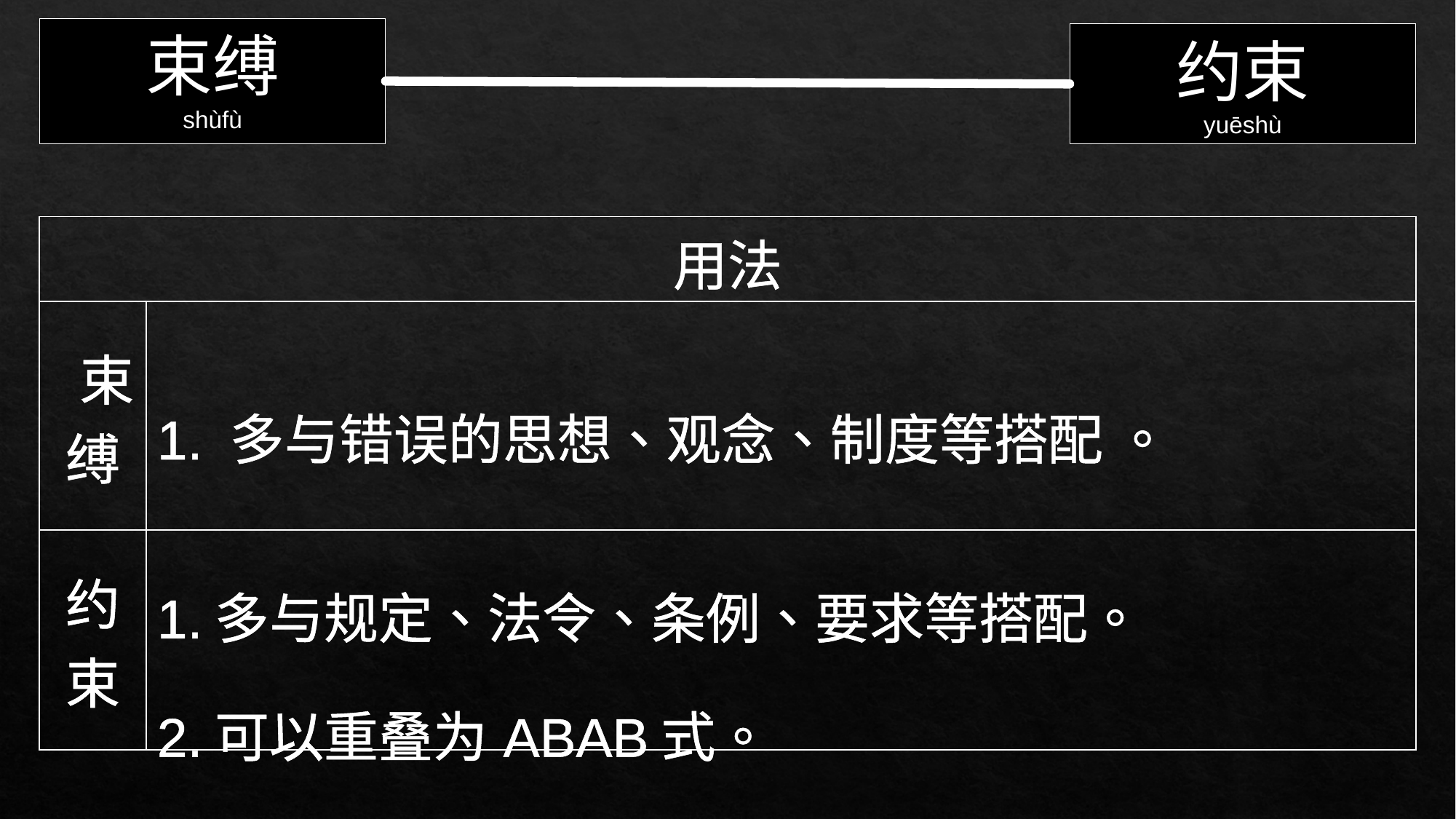

束缚
shùfù

约束
yuēshù
|  |
| --- |
| 用法 |  |
| --- | --- |
| 束缚 | 1. 多与错误的思想、观念、制度等搭配 。 |
| 约束 | 1.多与规定、法令、条例、要求等搭配。 2.可以重叠为ABAB式。 |